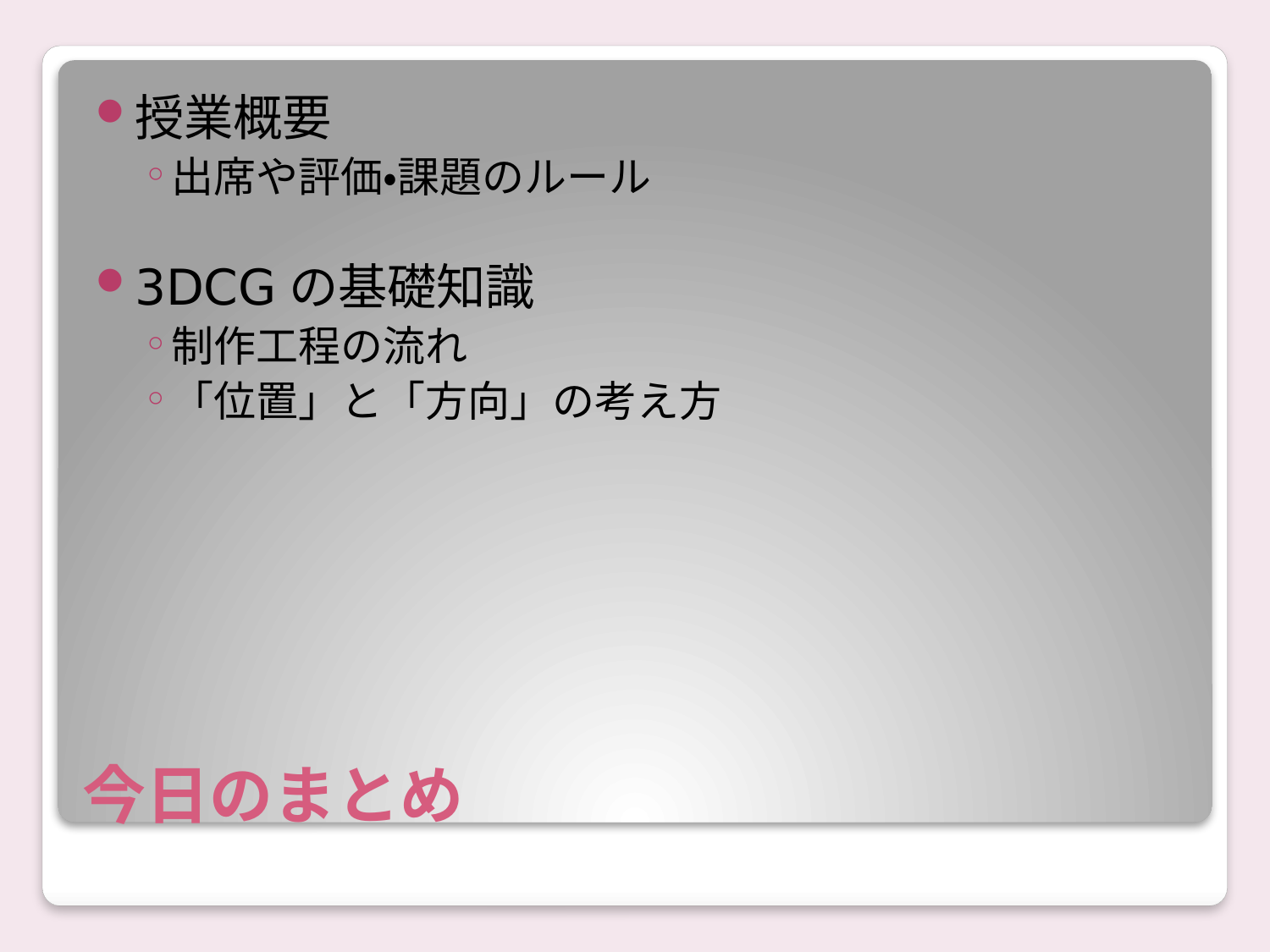

授業概要
出席や評価・課題のルール
3DCGの基礎知識
制作工程の流れ
「位置」と「方向」の考え方
# 今日のまとめ